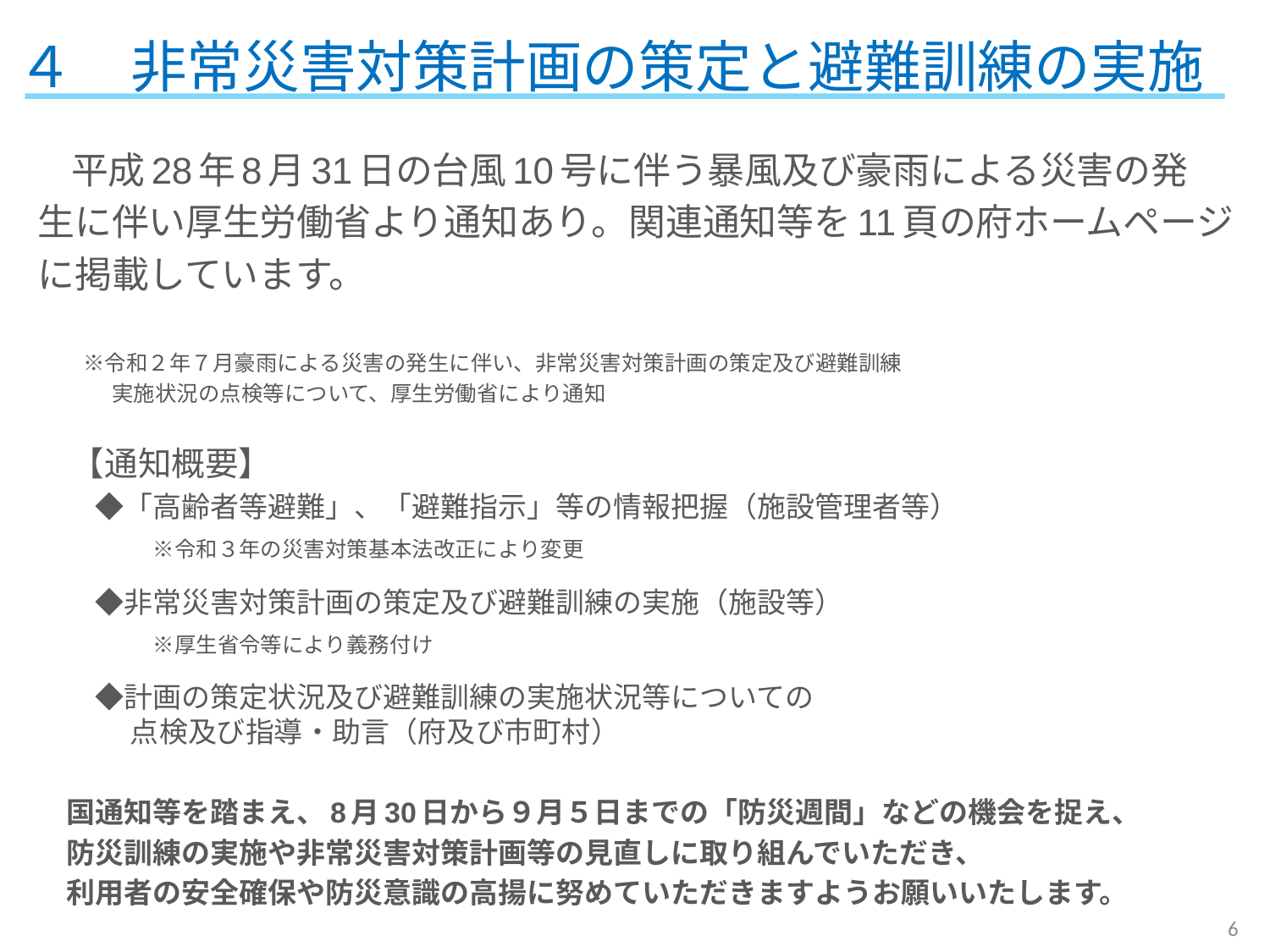

４　非常災害対策計画の策定と避難訓練の実施
　平成28年8月31日の台風10号に伴う暴風及び豪雨による災害の発
生に伴い厚生労働省より通知あり。関連通知等を11頁の府ホームページ
に掲載しています。

　　※令和２年７月豪雨による災害の発生に伴い、非常災害対策計画の策定及び避難訓練
　　　  実施状況の点検等について、厚生労働省により通知

　【通知概要】
　　◆「高齢者等避難」、「避難指示」等の情報把握（施設管理者等）
　　　　※令和３年の災害対策基本法改正により変更

　　◆非常災害対策計画の策定及び避難訓練の実施（施設等）
　　　　※厚生省令等により義務付け

　　◆計画の策定状況及び避難訓練の実施状況等についての
　　　 点検及び指導・助言（府及び市町村）

　国通知等を踏まえ、8月30日から９月５日までの「防災週間」などの機会を捉え、
　防災訓練の実施や非常災害対策計画等の見直しに取り組んでいただき、
　利用者の安全確保や防災意識の高揚に努めていただきますようお願いいたします。

6